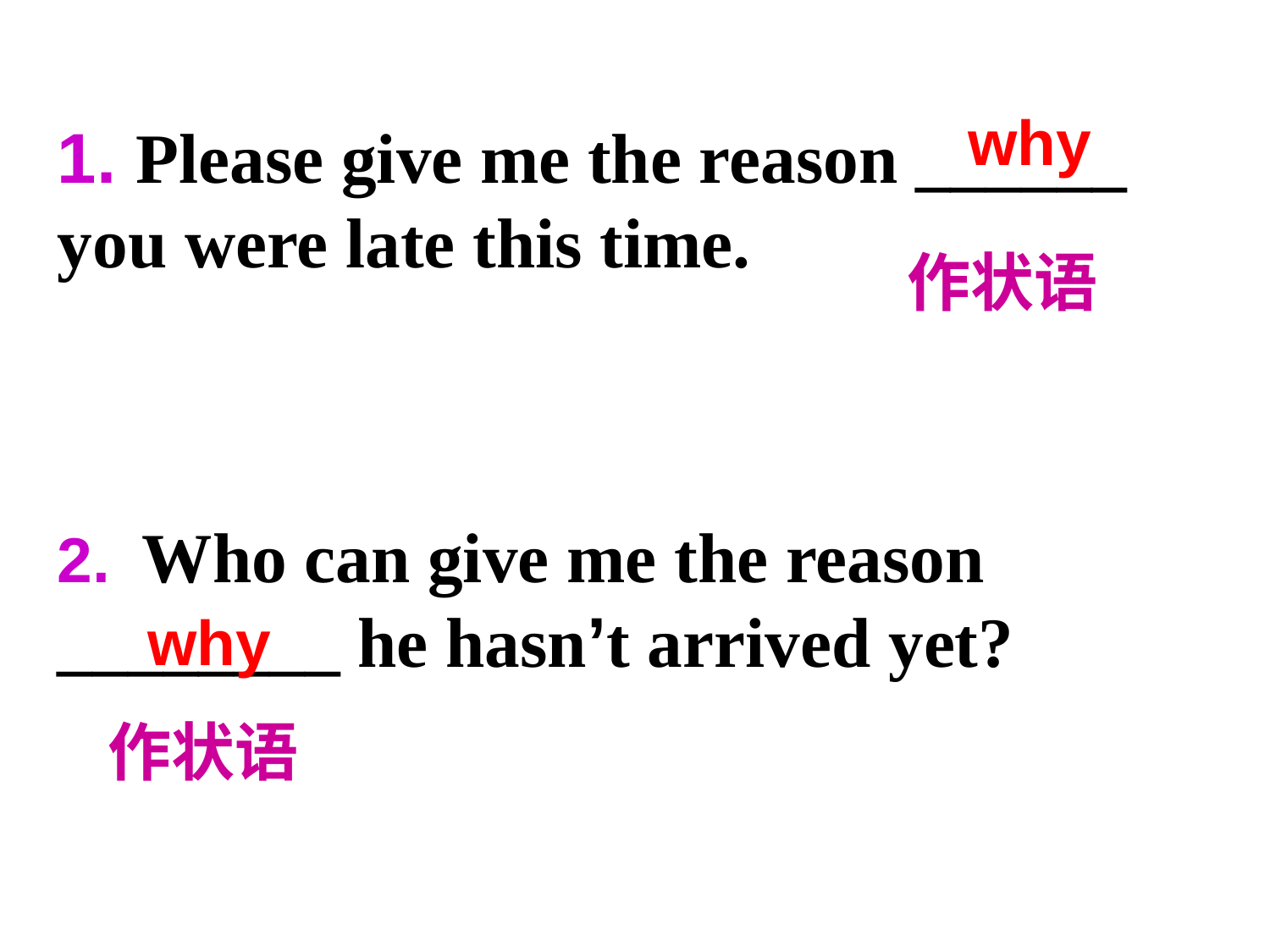

why
1. Please give me the reason ______ you were late this time.
作状语
2.  Who can give me the reason ________ he hasn’t arrived yet?
why
作状语